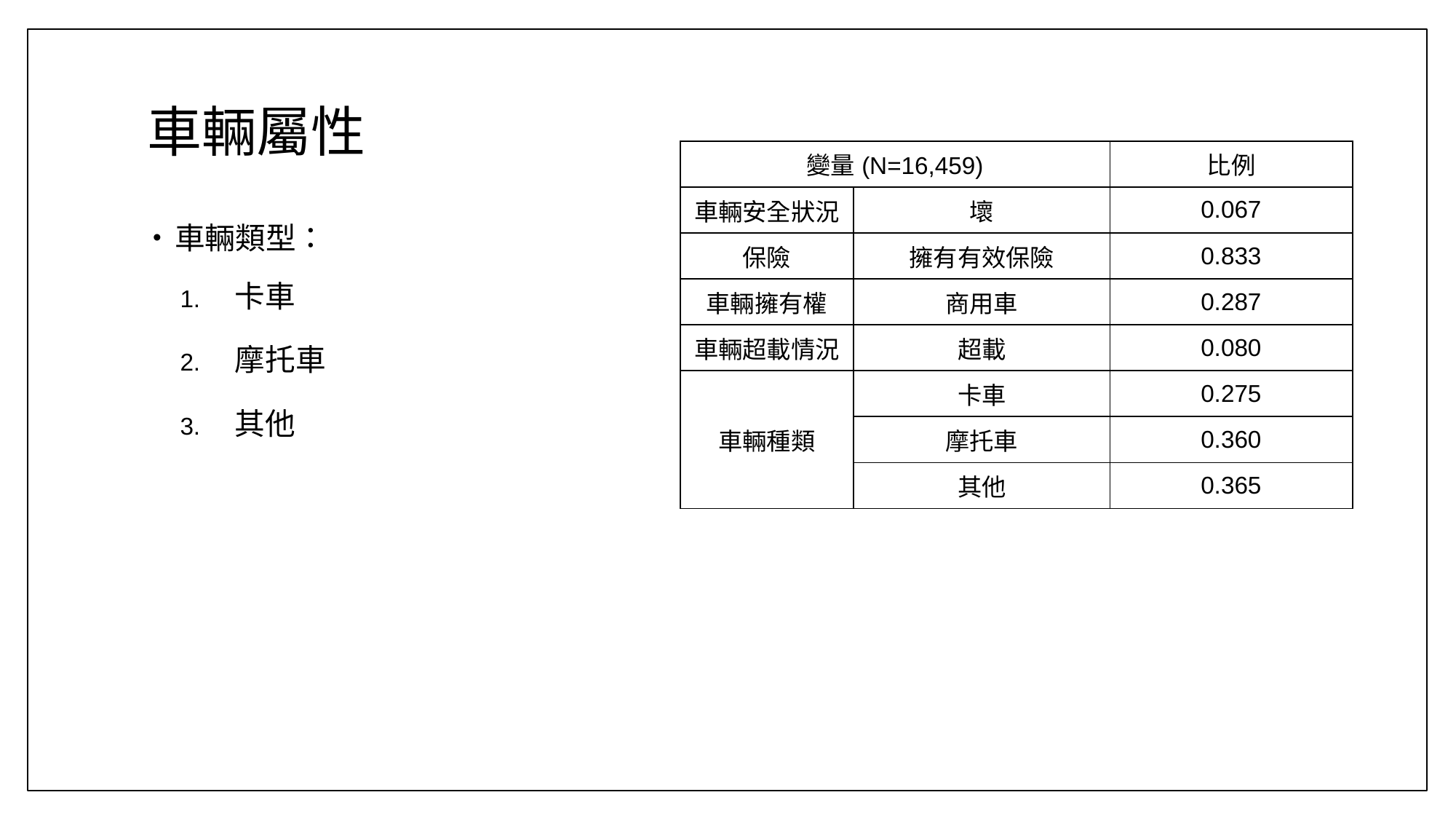

# 車輛屬性
| 變量(N=16,459) |  | 比例 |
| --- | --- | --- |
| 車輛安全狀況 | 壞 | 0.067 |
| 保險 | 擁有有效保險 | 0.833 |
| 車輛擁有權 | 商用車 | 0.287 |
| 車輛超載情況 | 超載 | 0.080 |
| 車輛種類 | 卡車 | 0.275 |
|  | 摩托車 | 0.360 |
|  | 其他 | 0.365 |
車輛類型：
卡車
摩托車
其他